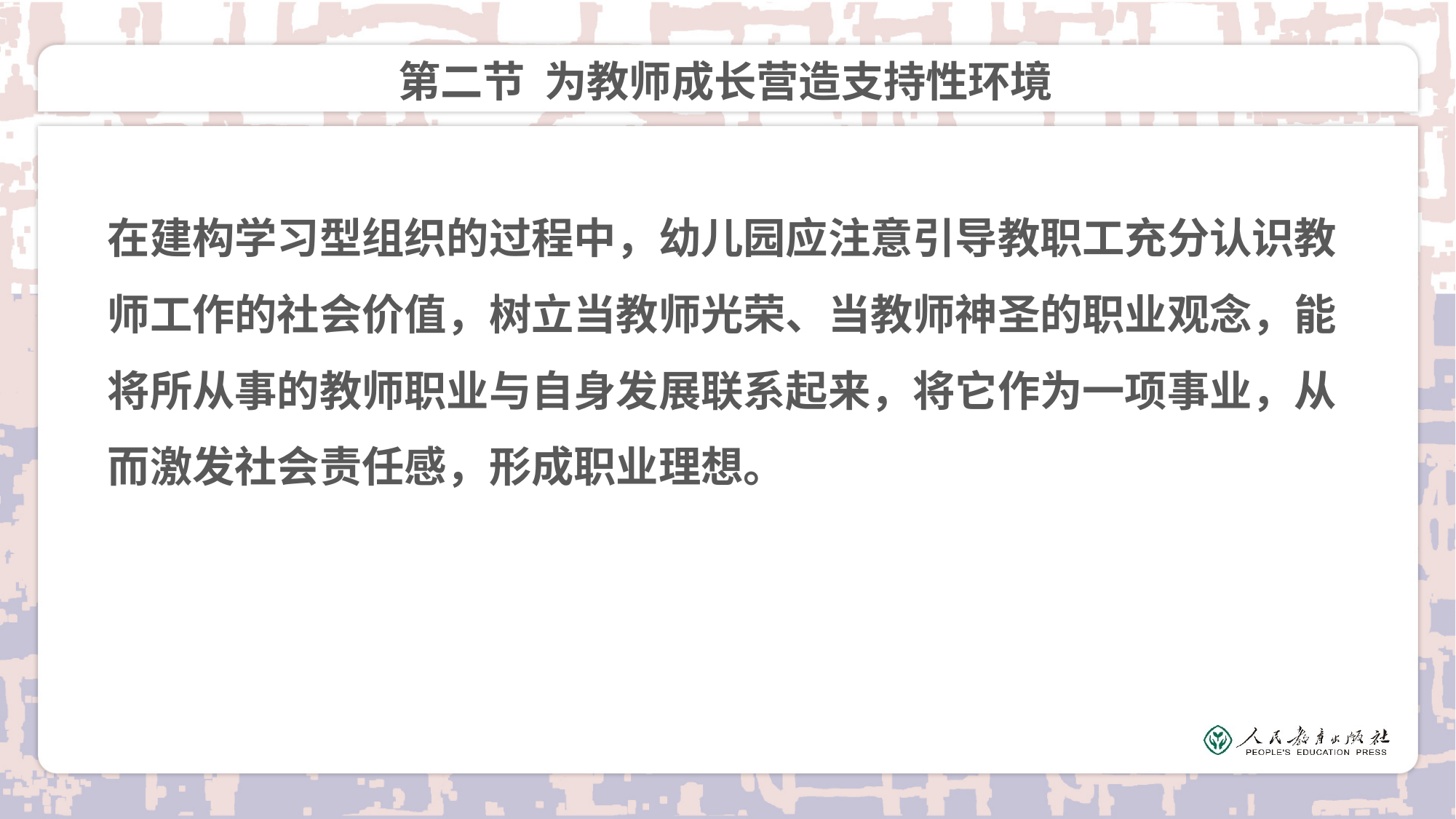

# 第二节  为教师成长营造支持性环境
在建构学习型组织的过程中，幼儿园应注意引导教职工充分认识教师工作的社会价值，树立当教师光荣、当教师神圣的职业观念，能将所从事的教师职业与自身发展联系起来，将它作为一项事业，从而激发社会责任感，形成职业理想。